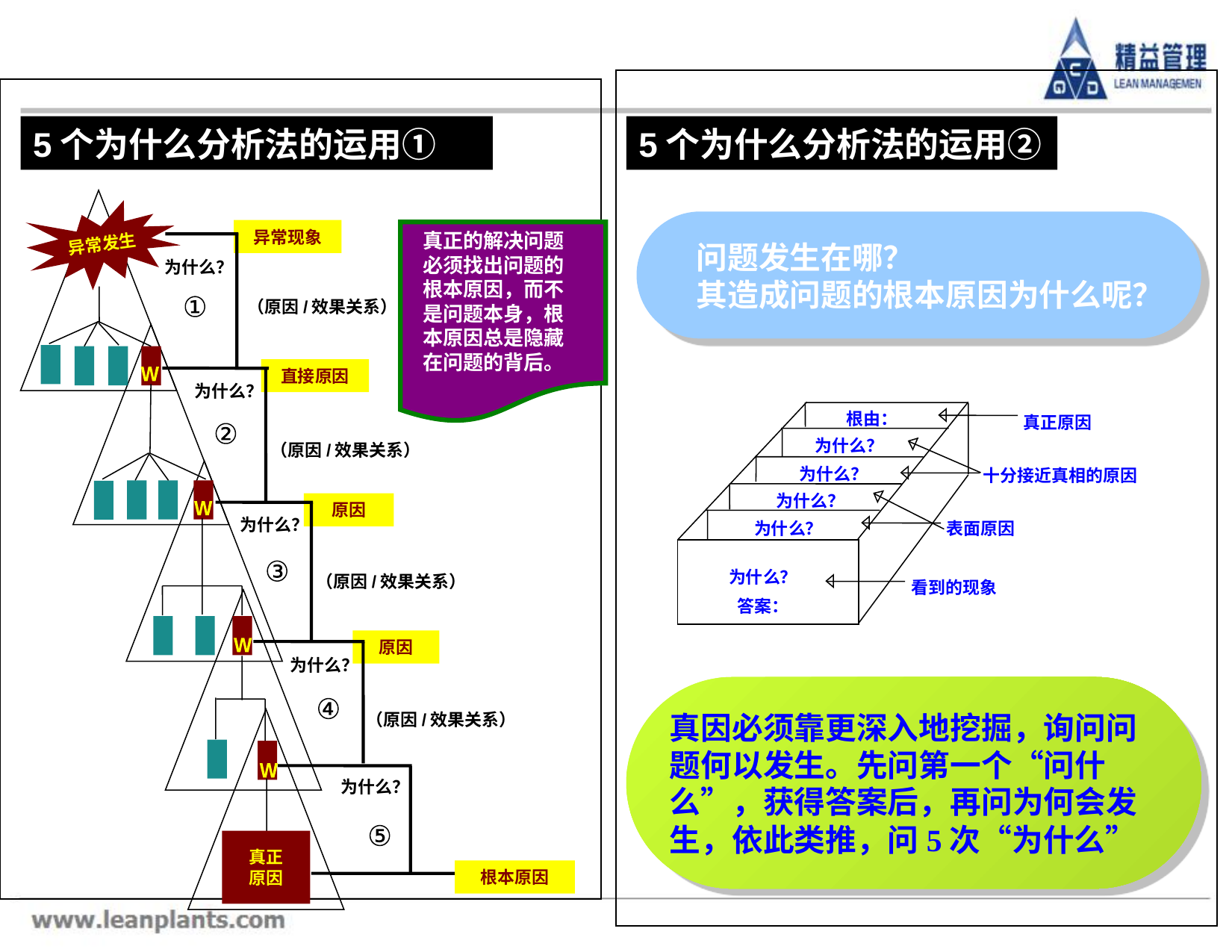

5个为什么分析法的运用①

异常发生
异常现象

为什么？

（原因/效果关系）

直接原因
W

为什么？

（原因/效果关系）

原因
W

为什么？

（原因/效果关系）

原因
W

为什么？

（原因/效果关系）

W

为什么？

真正
原因
根本原因

真正的解决问题必须找出问题的根本原因，而不是问题本身，根本原因总是隐藏在问题的背后。
①
②
③
④
⑤
5个为什么分析法的运用②
   问题发生在哪？
   其造成问题的根本原因为什么呢？
根由：

为什么？
为什么？
为什么？
为什么？
为什么？
答案：

真正原因
十分接近真相的原因
表面原因
看到的现象
真因必须靠更深入地挖掘，询问问题何以发生。先问第一个“问什么”，获得答案后，再问为何会发生，依此类推，问5次“为什么”